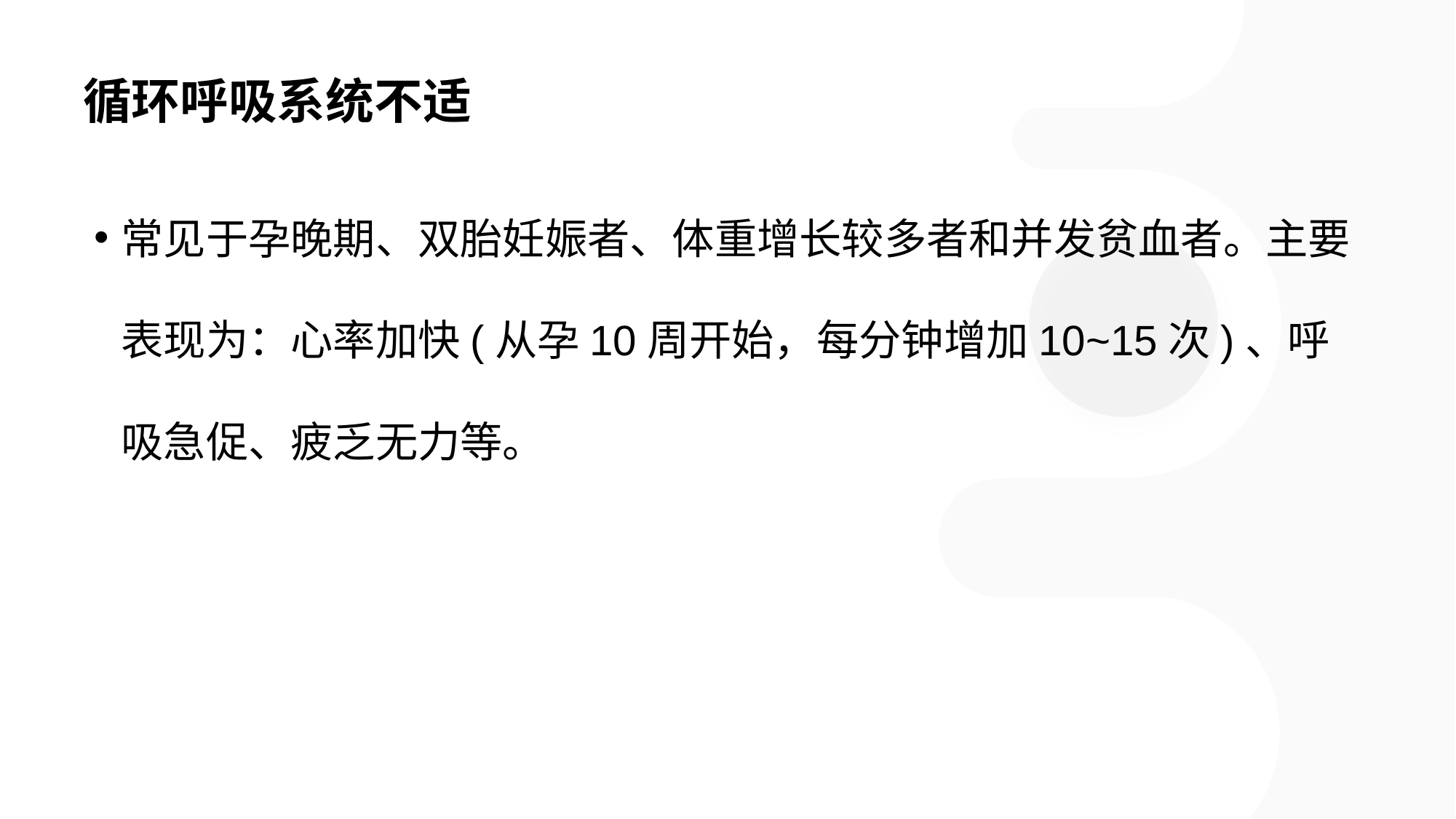

# 循环呼吸系统不适
常见于孕晚期、双胎妊娠者、体重增长较多者和并发贫血者。主要表现为：心率加快(从孕10周开始，每分钟增加10~15次)、呼吸急促、疲乏无力等。